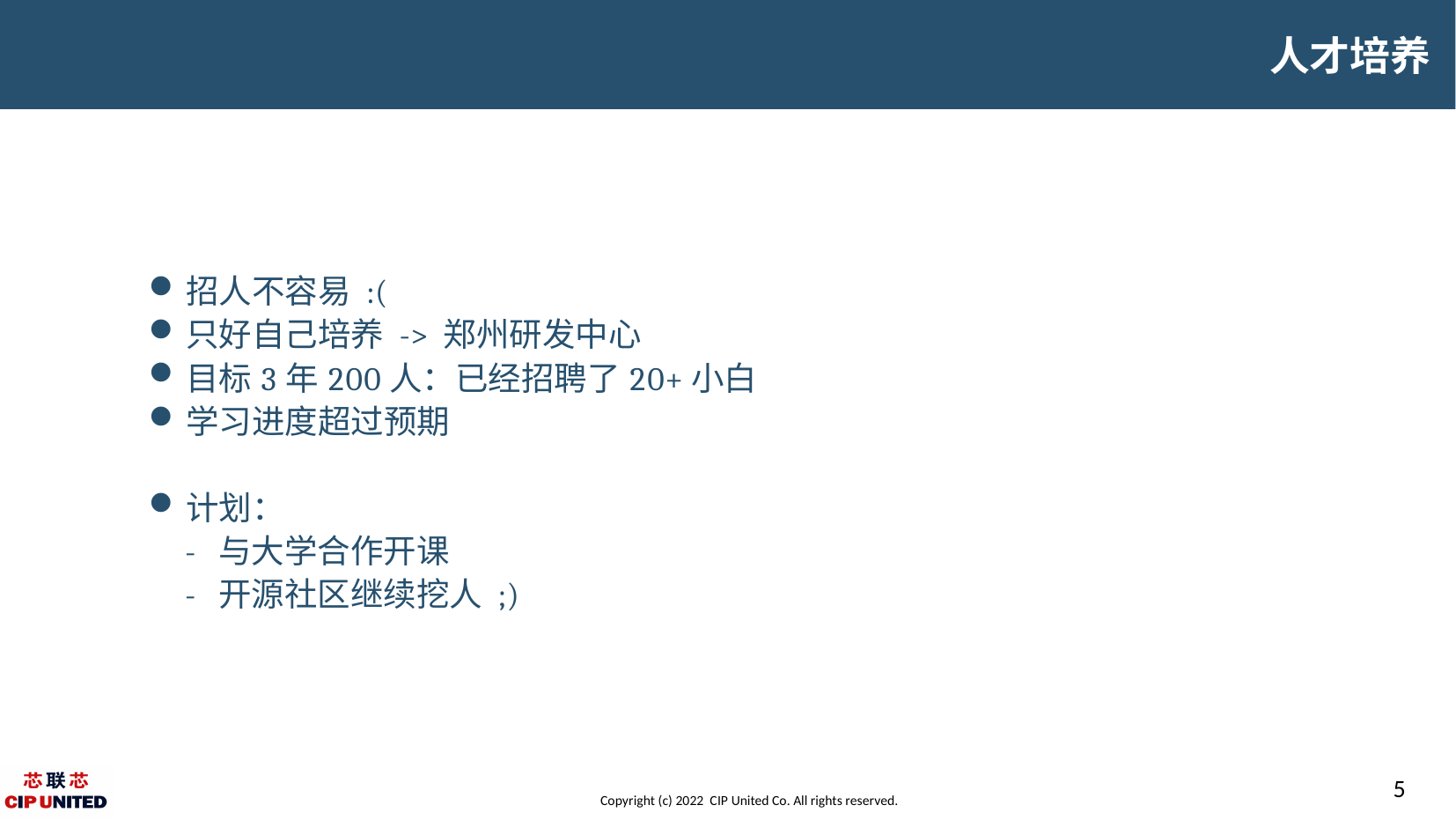

人才培养
招人不容易 :(
只好自己培养 -> 郑州研发中心
目标3年200人：已经招聘了20+小白
学习进度超过预期

计划：
     -  与大学合作开课
     -  开源社区继续挖人 ;)
5